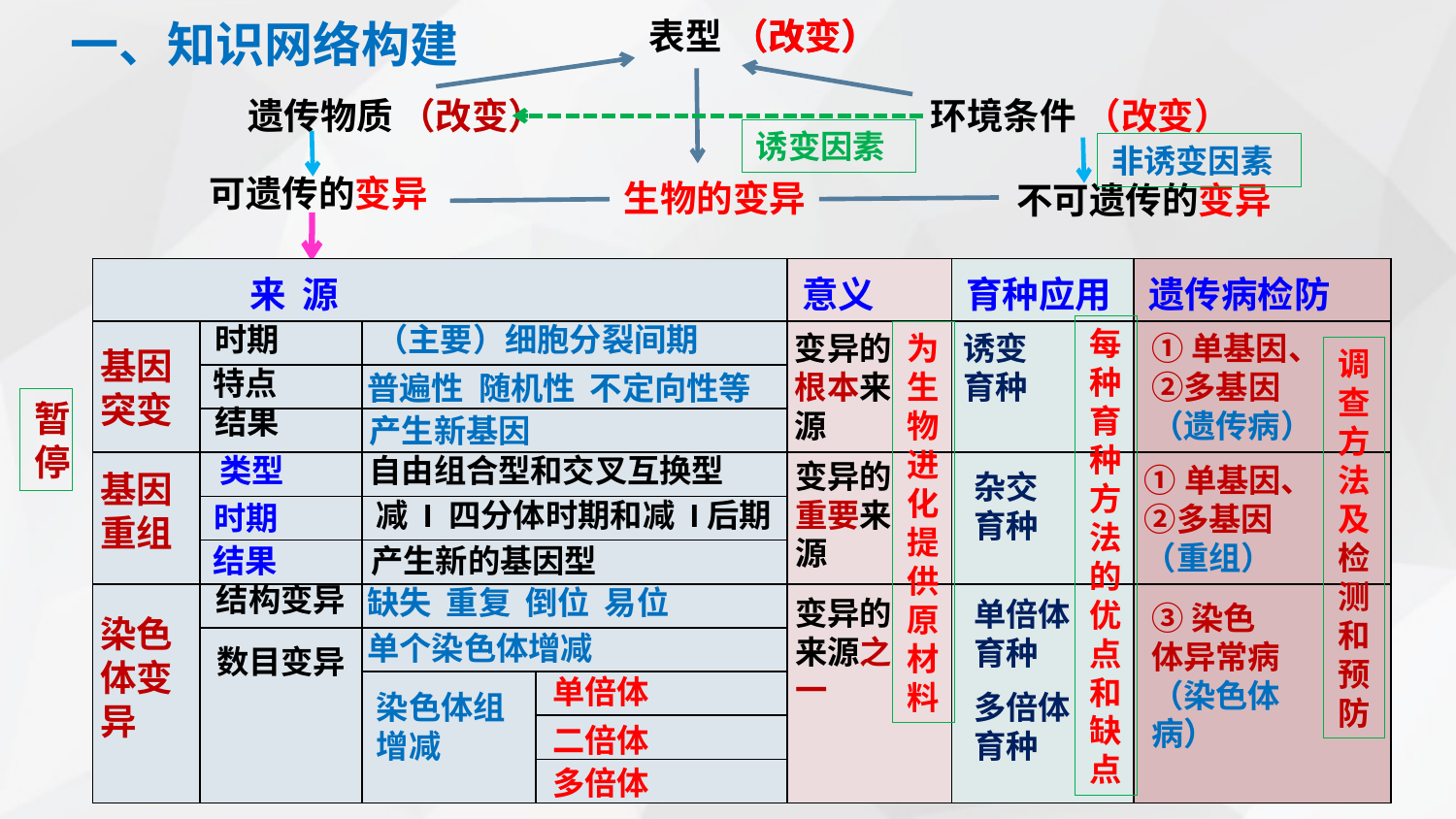

一、知识网络构建
表型
（改变）
（改变）
遗传物质
（改变）
环境条件
（改变）
诱变因素
非诱变因素
可遗传的变异
生物的变异
不可遗传的变异
| 来 源 |  |  |  | 意义 | 育种应用 | 遗传病检防 |
| --- | --- | --- | --- | --- | --- | --- |
|  |  |  |  |  |  |  |
|  |  |  |  |  |  |  |
|  |  |  |  |  |  |  |
|  |  |  |  |  |  |  |
|  |  |  |  |  |  |  |
|  |  |  |  |  |  |  |
|  |  |  |  |  |  |  |
|  |  |  |  |  |  |  |
|  |  |  |  |  |  |  |
|  |  |  |  |  |  |  |
|  |  |  |  |  |  |  |
时期
（主要）细胞分裂间期
每种育种方法的优点和缺点
变异的根本来源
为生物进化提供原材料
诱变
育种
①单基因、②多基因
（遗传病）
基因突变
调查方法
及检测和预防
特点
普遍性  随机性  不定向性等
暂停
结果
产生新基因
类型
自由组合型和交叉互换型
变异的重要来源
①单基因、②多基因
（重组）
基因重组
杂交育种
减 I 四分体时期和减 I后期
时期
结果
产生新的基因型
结构变异
缺失  重复  倒位  易位
变异的来源之一
单倍体育种
③染色体异常病（染色体病）
染色体变异
单个染色体增减
数目变异
单倍体
染色体组增减
多倍体育种
二倍体
多倍体